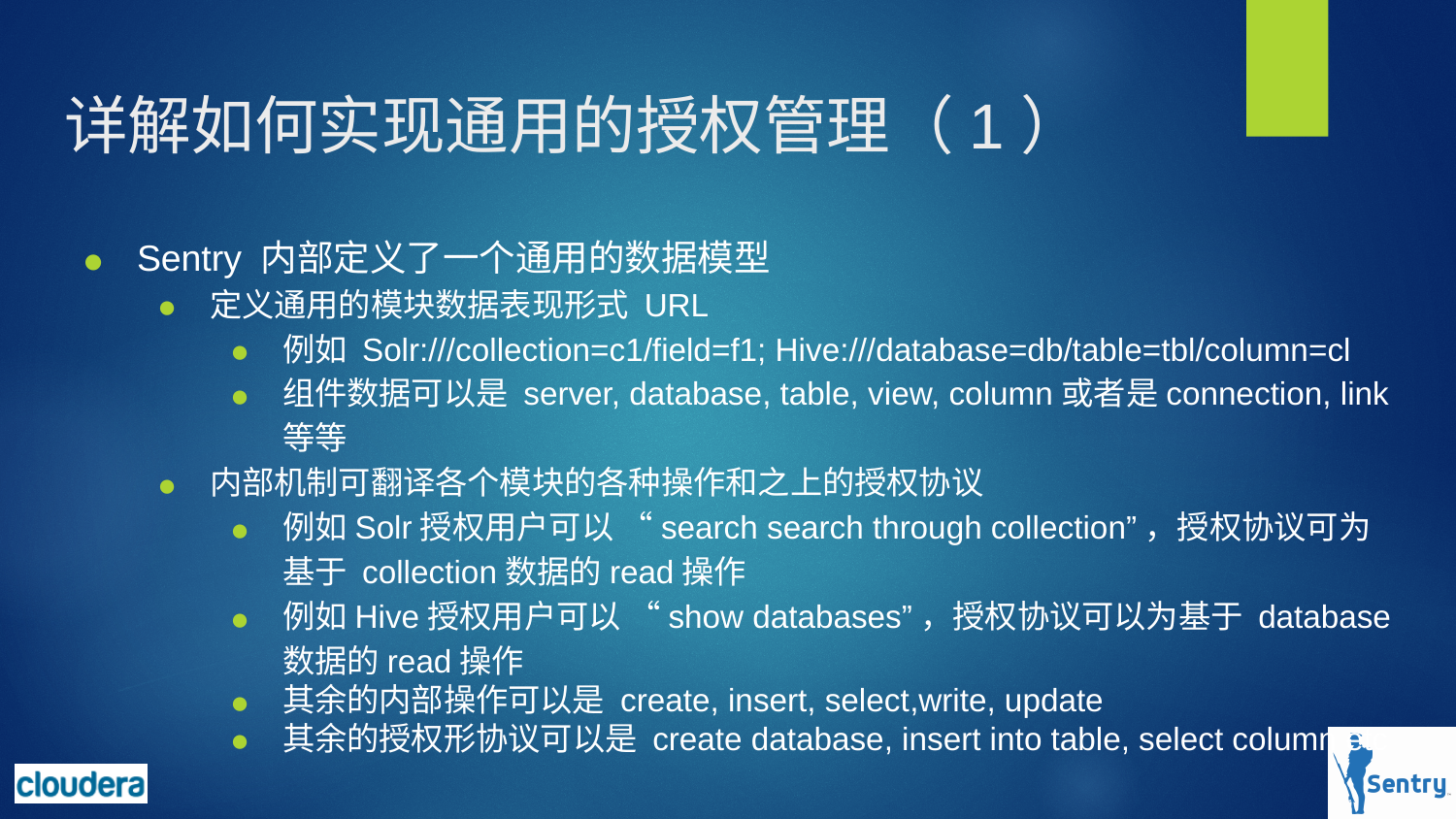

# 详解如何实现通用的授权管理（1）
Sentry 内部定义了一个通用的数据模型
定义通用的模块数据表现形式 URL
例如 Solr:///collection=c1/field=f1; Hive:///database=db/table=tbl/column=cl
组件数据可以是 server, database, table, view, column或者是connection, link 等等
内部机制可翻译各个模块的各种操作和之上的授权协议
例如Solr授权用户可以 “search search through collection”，授权协议可为基于 collection数据的read操作
例如Hive授权用户可以 “show databases”，授权协议可以为基于 database数据的read操作
其余的内部操作可以是 create, insert, select,write, update
其余的授权形协议可以是 create database, insert into table, select column etc